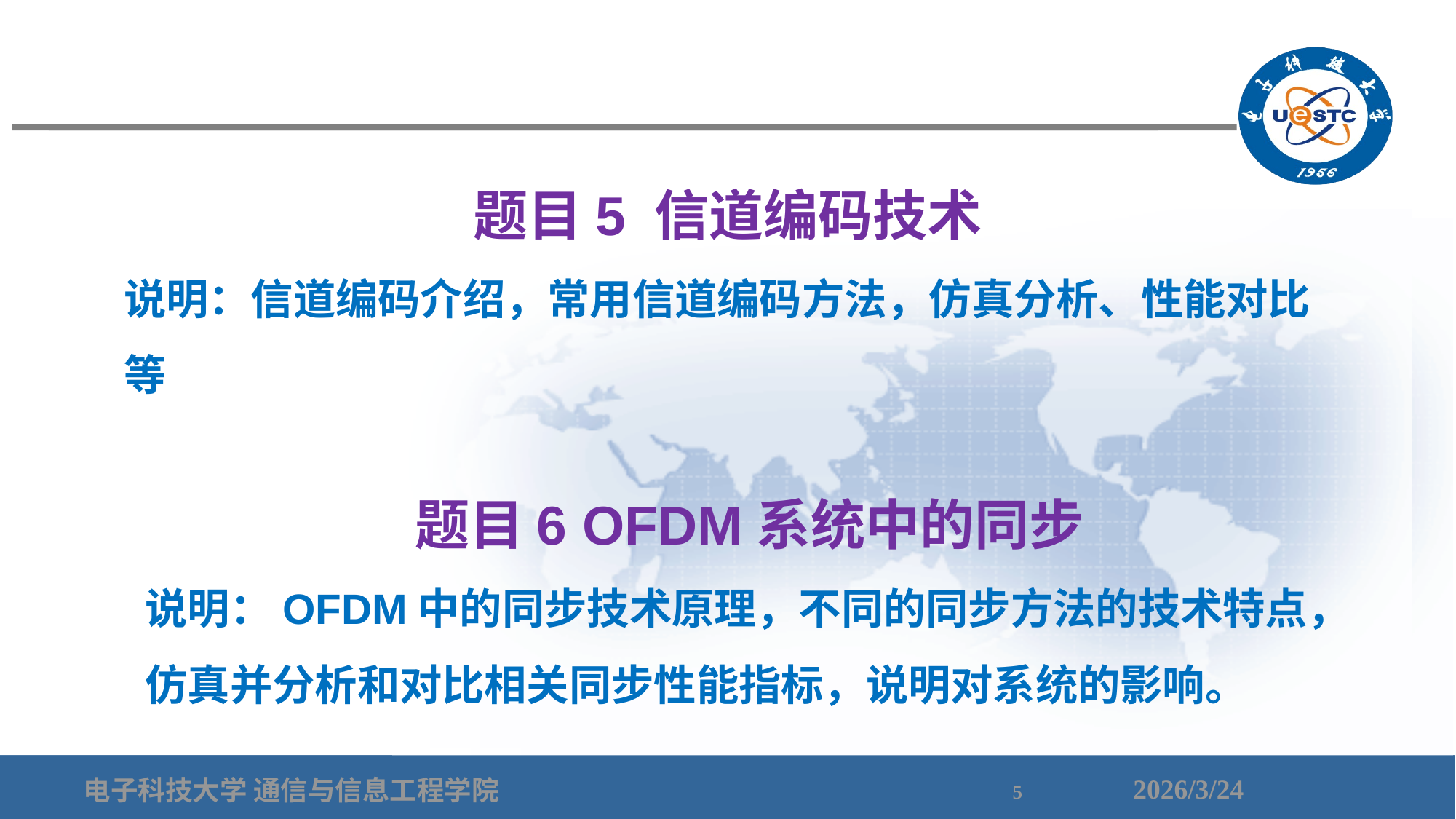

题目5 信道编码技术
说明：信道编码介绍，常用信道编码方法，仿真分析、性能对比等
题目6 OFDM系统中的同步
说明：OFDM中的同步技术原理，不同的同步方法的技术特点，仿真并分析和对比相关同步性能指标，说明对系统的影响。